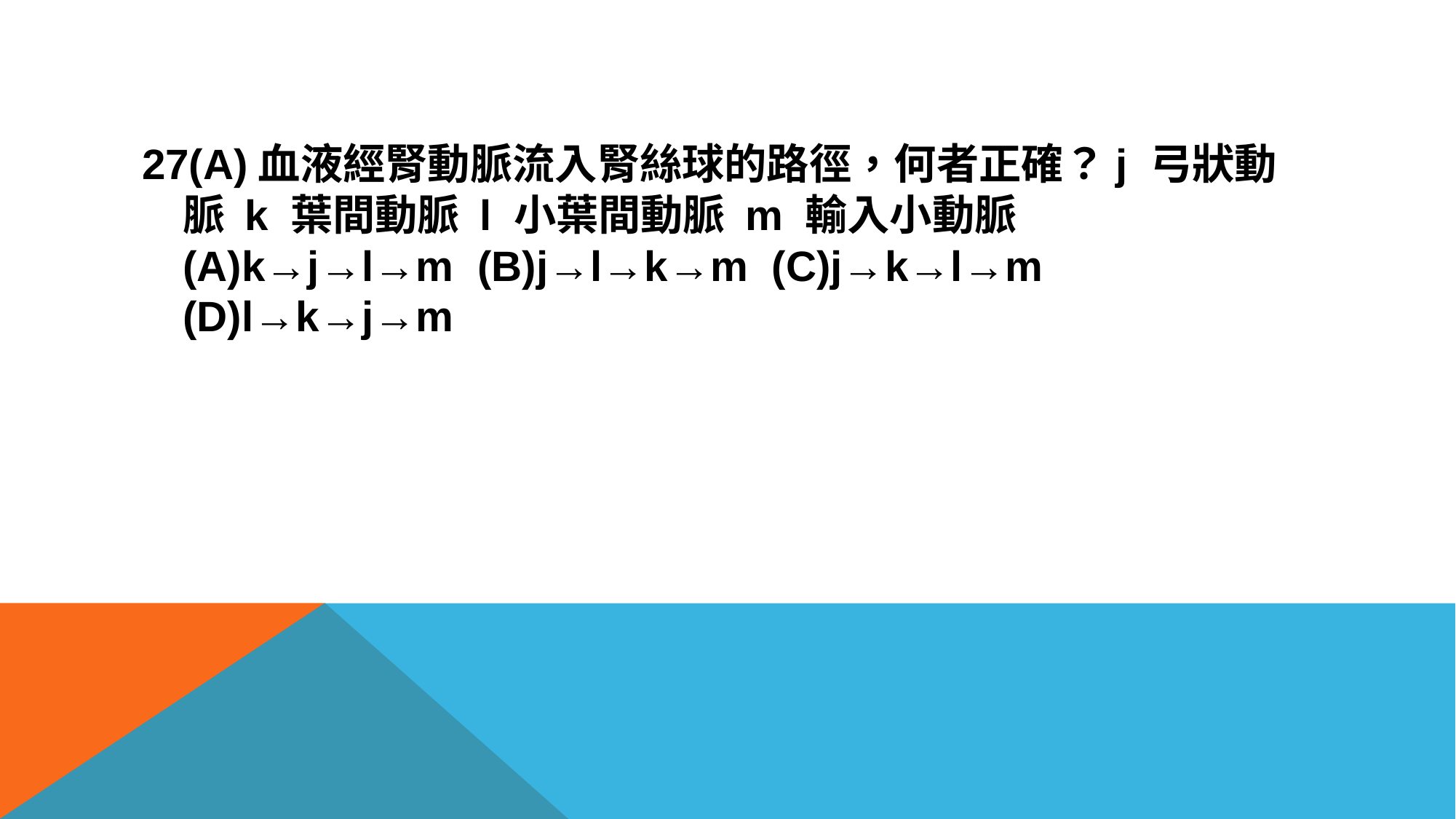

#
27(A)血液經腎動脈流入腎絲球的路徑，何者正確？j 弓狀動脈 k 葉間動脈 l 小葉間動脈 m 輸入小動脈  (A)k→j→l→m  (B)j→l→k→m  (C)j→k→l→m  (D)l→k→j→m